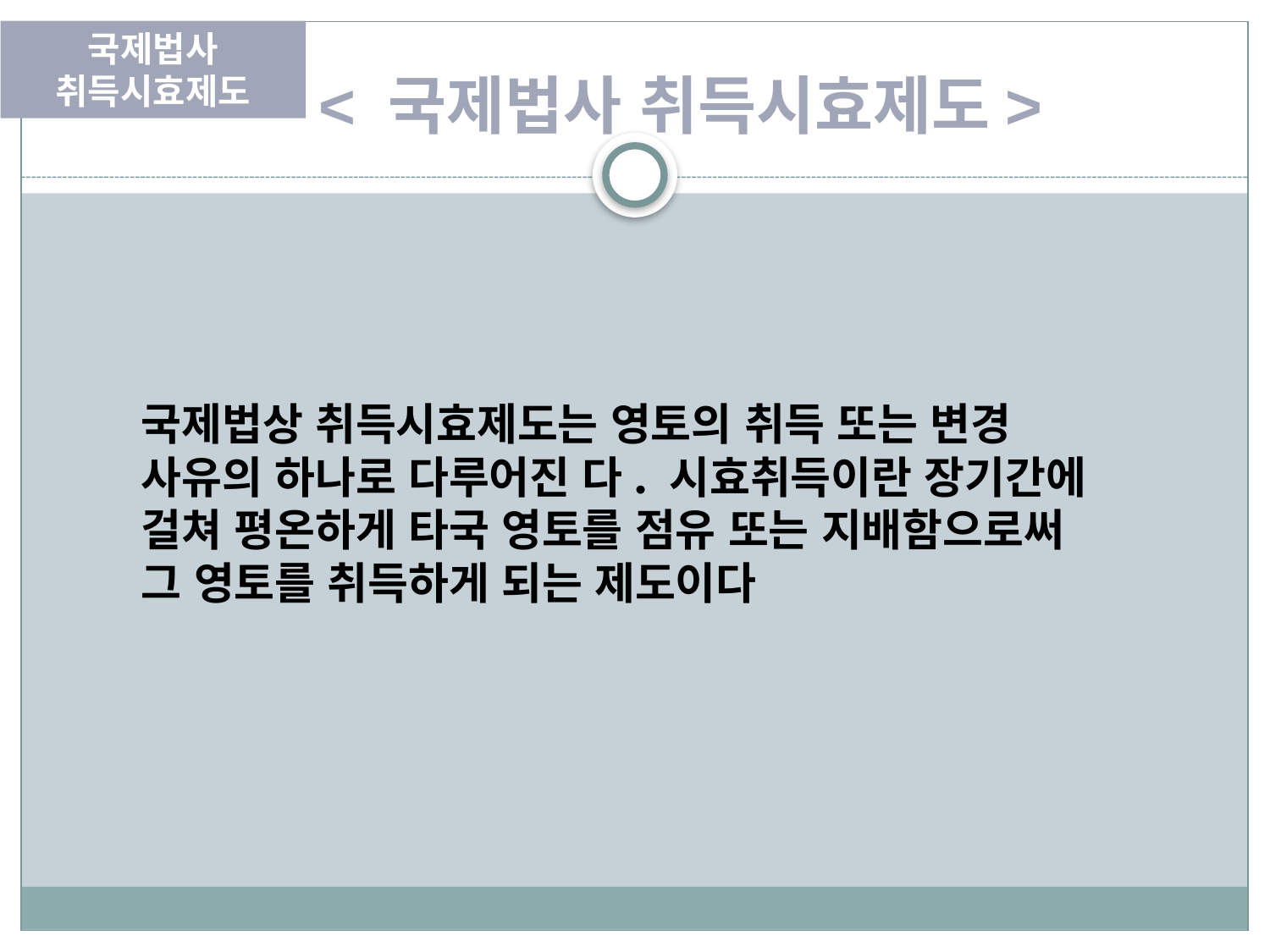

국제법사 취득시효제도
< 국제법사 취득시효제도>
국제법상 취득시효제도는 영토의 취득 또는 변경 사유의 하나로 다루어진 다. 시효취득이란 장기간에 걸쳐 평온하게 타국 영토를 점유 또는 지배함으로써 그 영토를 취득하게 되는 제도이다